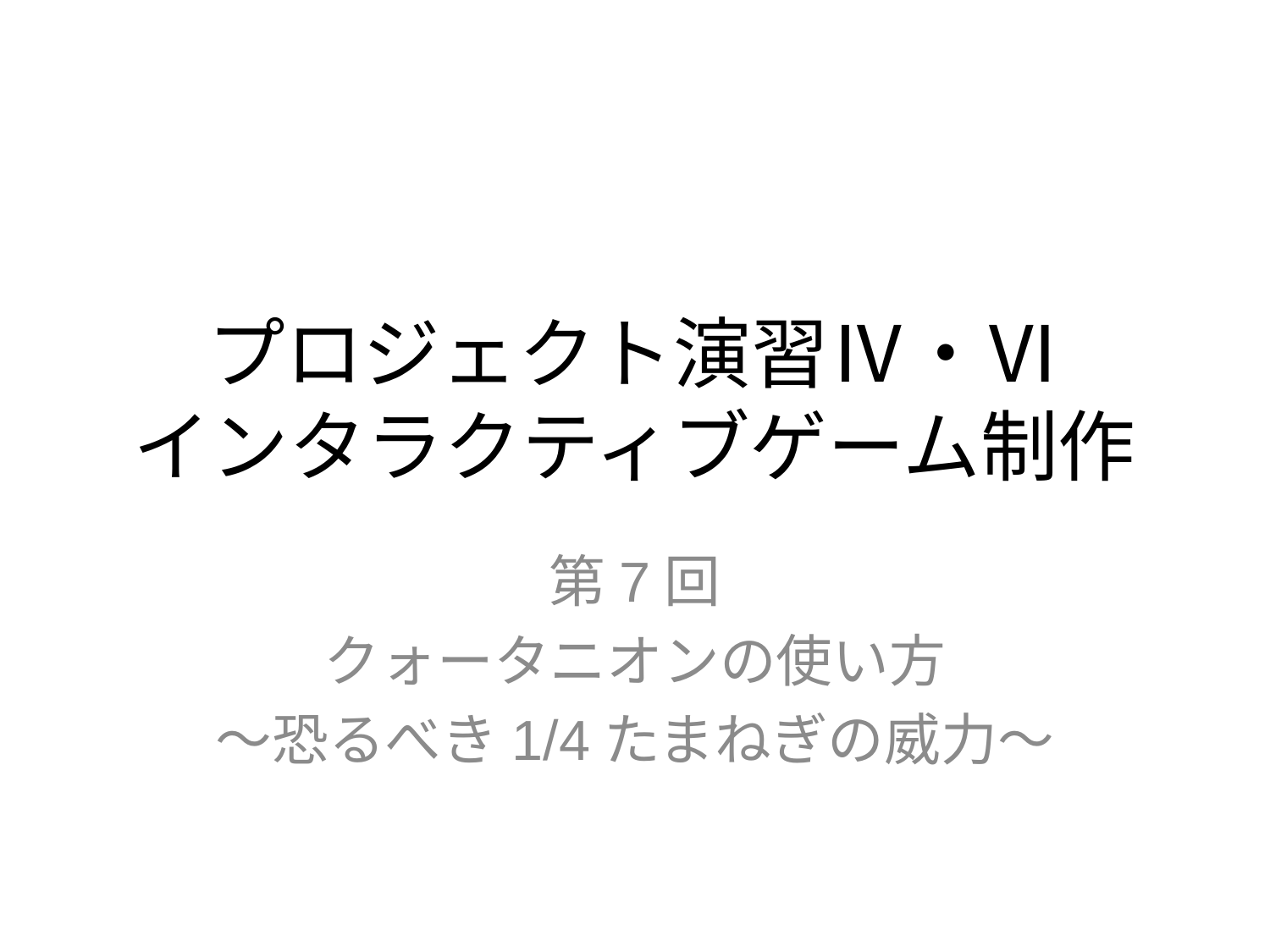

# プロジェクト演習Ⅳ・Ⅵ インタラクティブゲーム制作
第7回
クォータニオンの使い方
～恐るべき1/4たまねぎの威力～